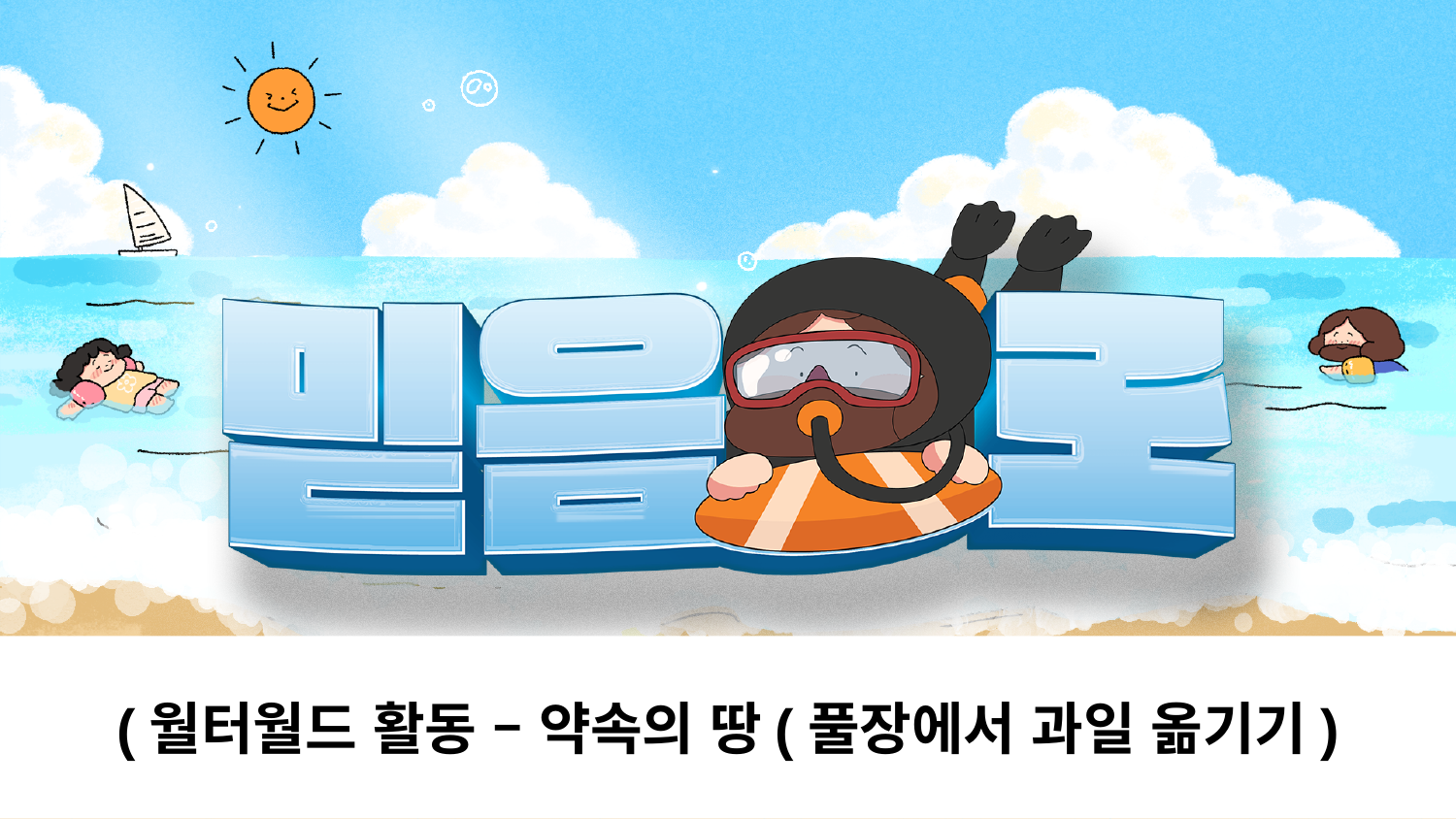

(월터월드 활동 – 약속의 땅(풀장에서 과일 옮기기)